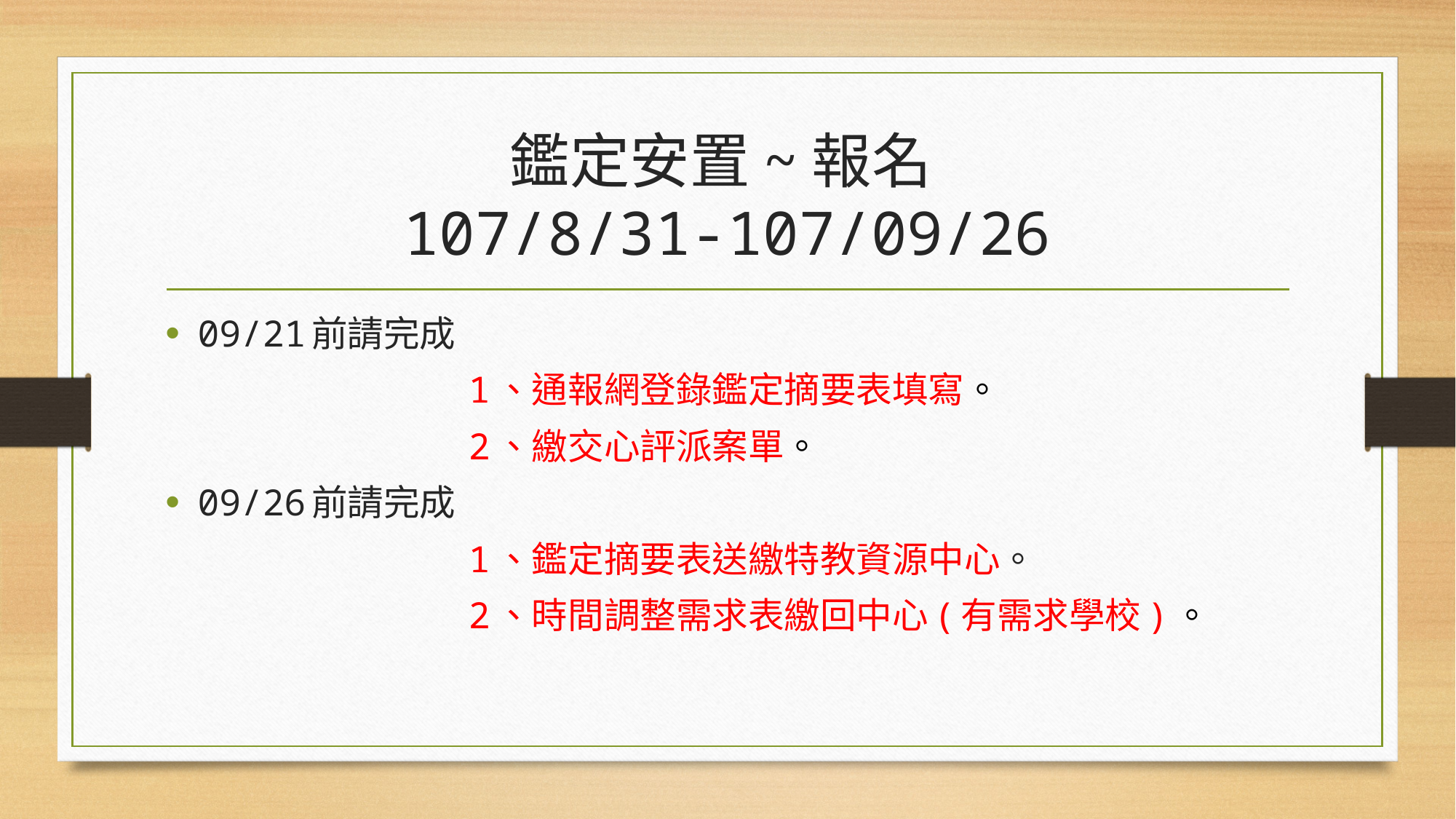

# 鑑定安置~報名 107/8/31-107/09/26
09/21前請完成
              1、通報網登錄鑑定摘要表填寫。
              2、繳交心評派案單。
09/26前請完成
              1、鑑定摘要表送繳特教資源中心。
              2、時間調整需求表繳回中心(有需求學校)。